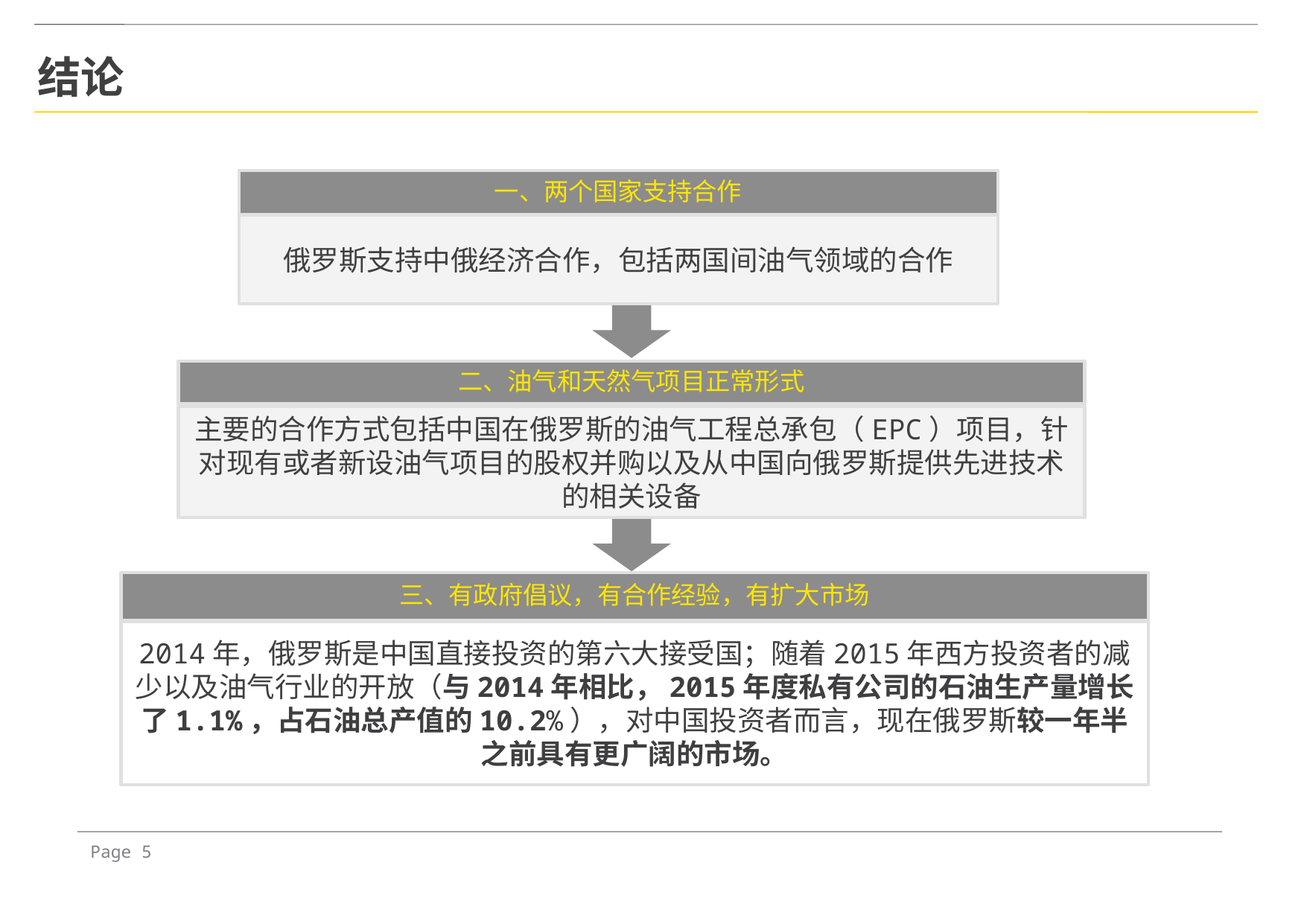

结论
一、两个国家支持合作
俄罗斯支持中俄经济合作，包括两国间油气领域的合作

二、油气和天然气项目正常形式
主要的合作方式包括中国在俄罗斯的油气工程总承包（EPC）项目，针对现有或者新设油气项目的股权并购以及从中国向俄罗斯提供先进技术的相关设备

三、有政府倡议，有合作经验，有扩大市场
2014年，俄罗斯是中国直接投资的第六大接受国；随着2015年西方投资者的减少以及油气行业的开放（与2014年相比，2015年度私有公司的石油生产量增长了1.1%，占石油总产值的10.2%），对中国投资者而言，现在俄罗斯较一年半之前具有更广阔的市场。